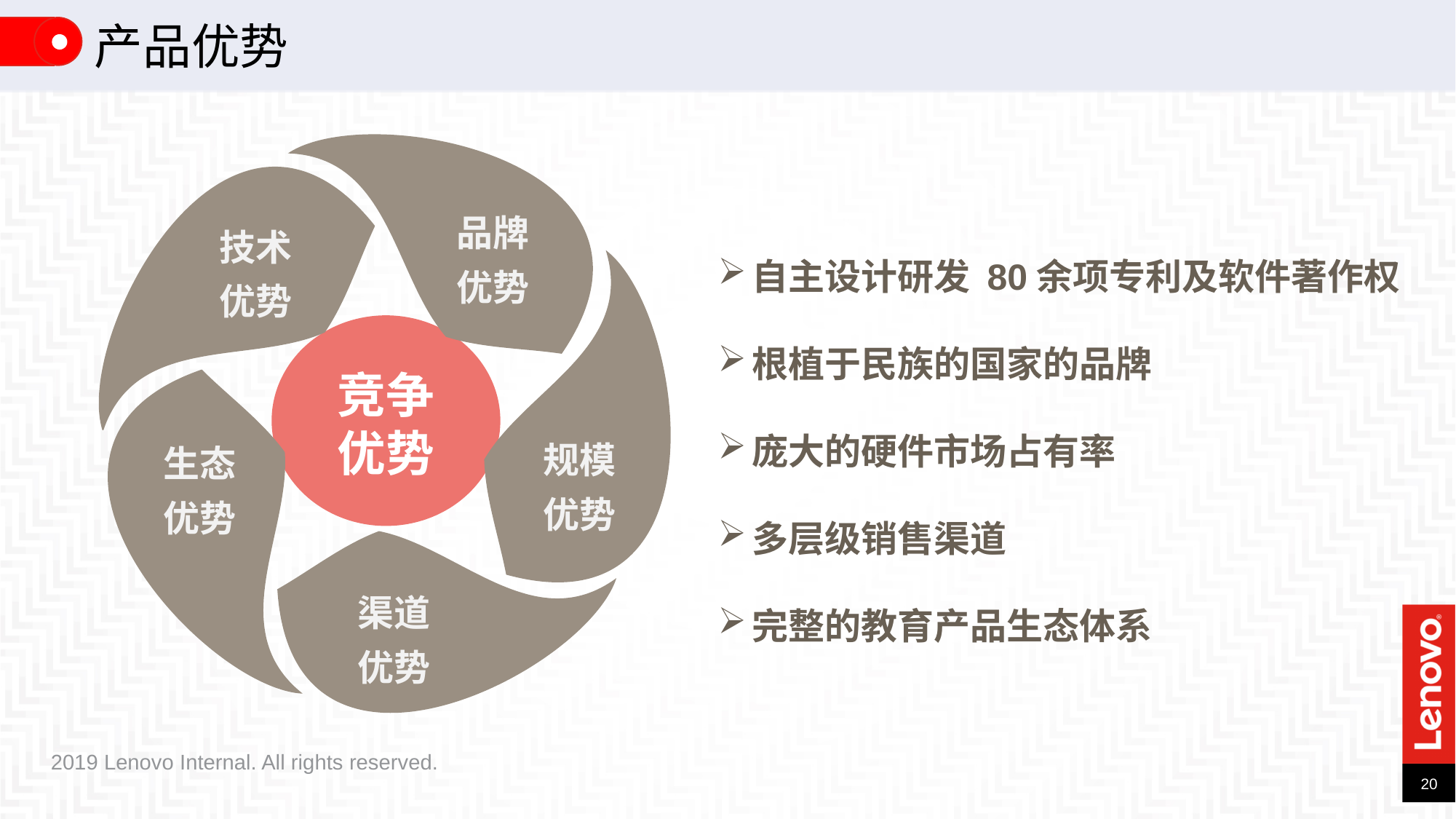

产品优势

技术
优势

品牌
优势
竞争
优势
规模
优势
生态
优势
渠道
优势

自主设计研发 80余项专利及软件著作权
根植于民族的国家的品牌
庞大的硬件市场占有率
多层级销售渠道
完整的教育产品生态体系